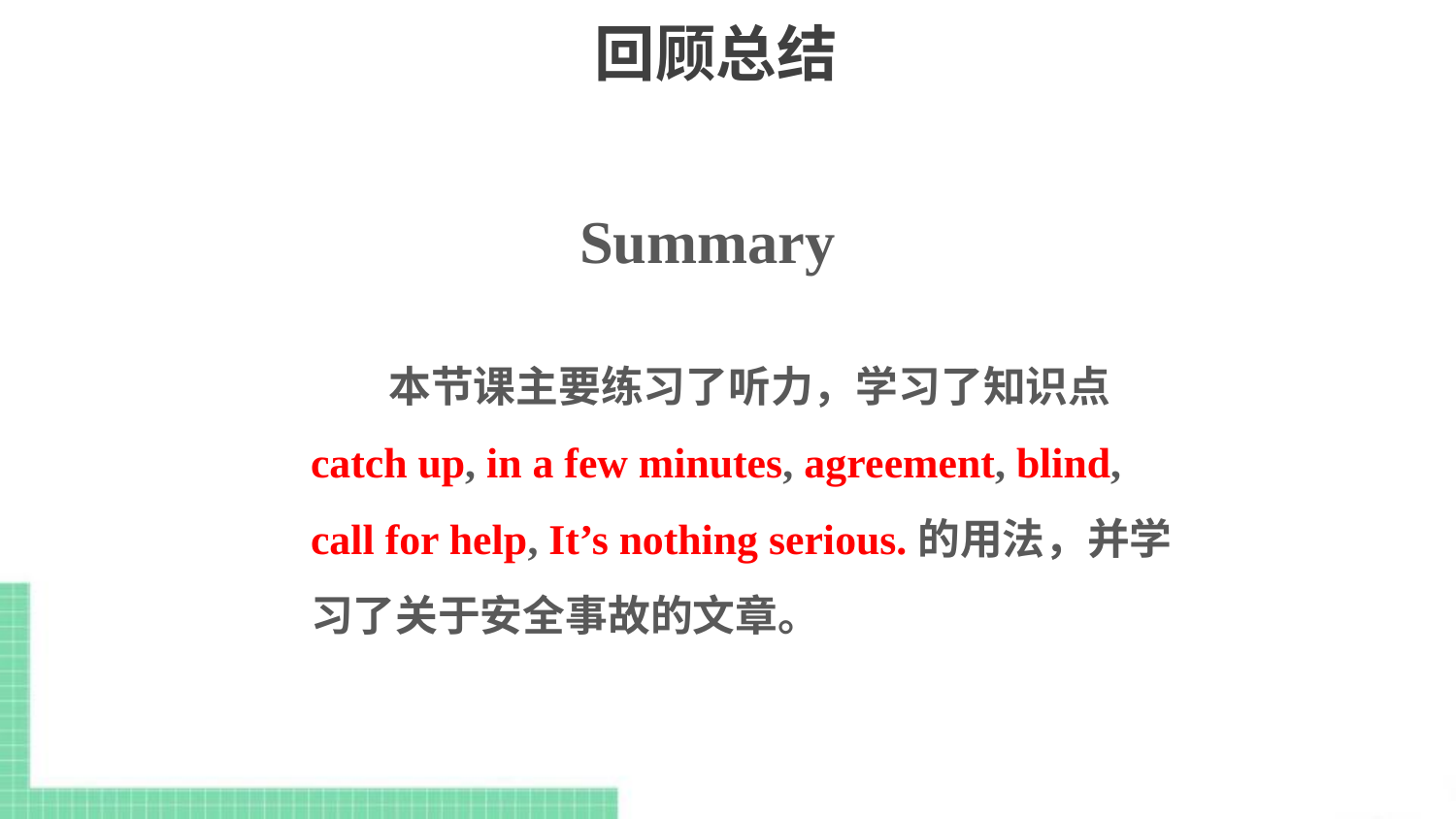

# 回顾总结
Summary
       本节课主要练习了听力，学习了知识点 catch up, in a few minutes, agreement, blind, call for help, It’s nothing serious.的用法，并学习了关于安全事故的文章。